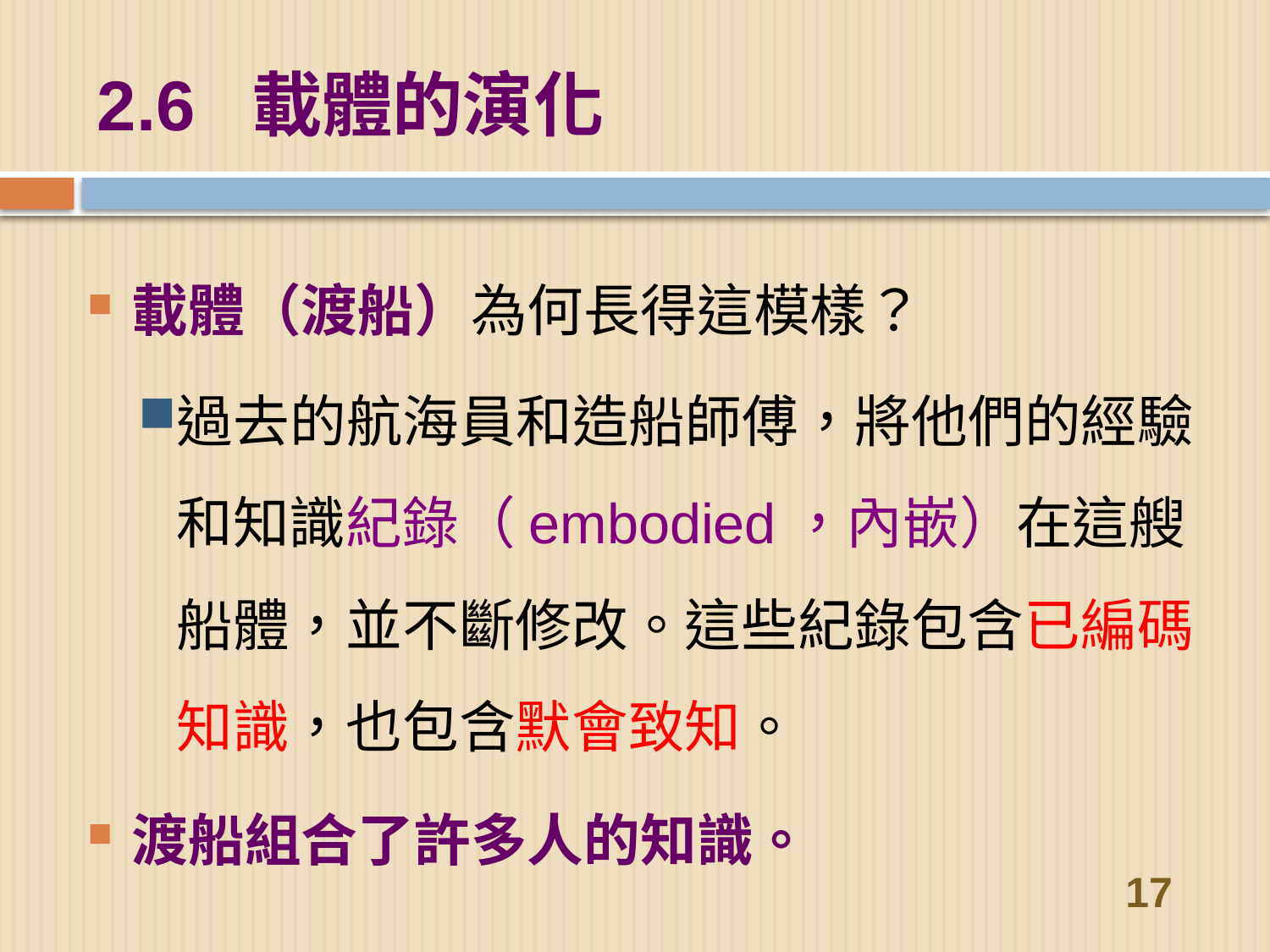

# 2.6  載體的演化
載體（渡船）為何長得這模樣？
過去的航海員和造船師傅，將他們的經驗和知識紀錄（embodied，內嵌）在這艘船體，並不斷修改。這些紀錄包含已編碼知識，也包含默會致知。
渡船組合了許多人的知識。
17